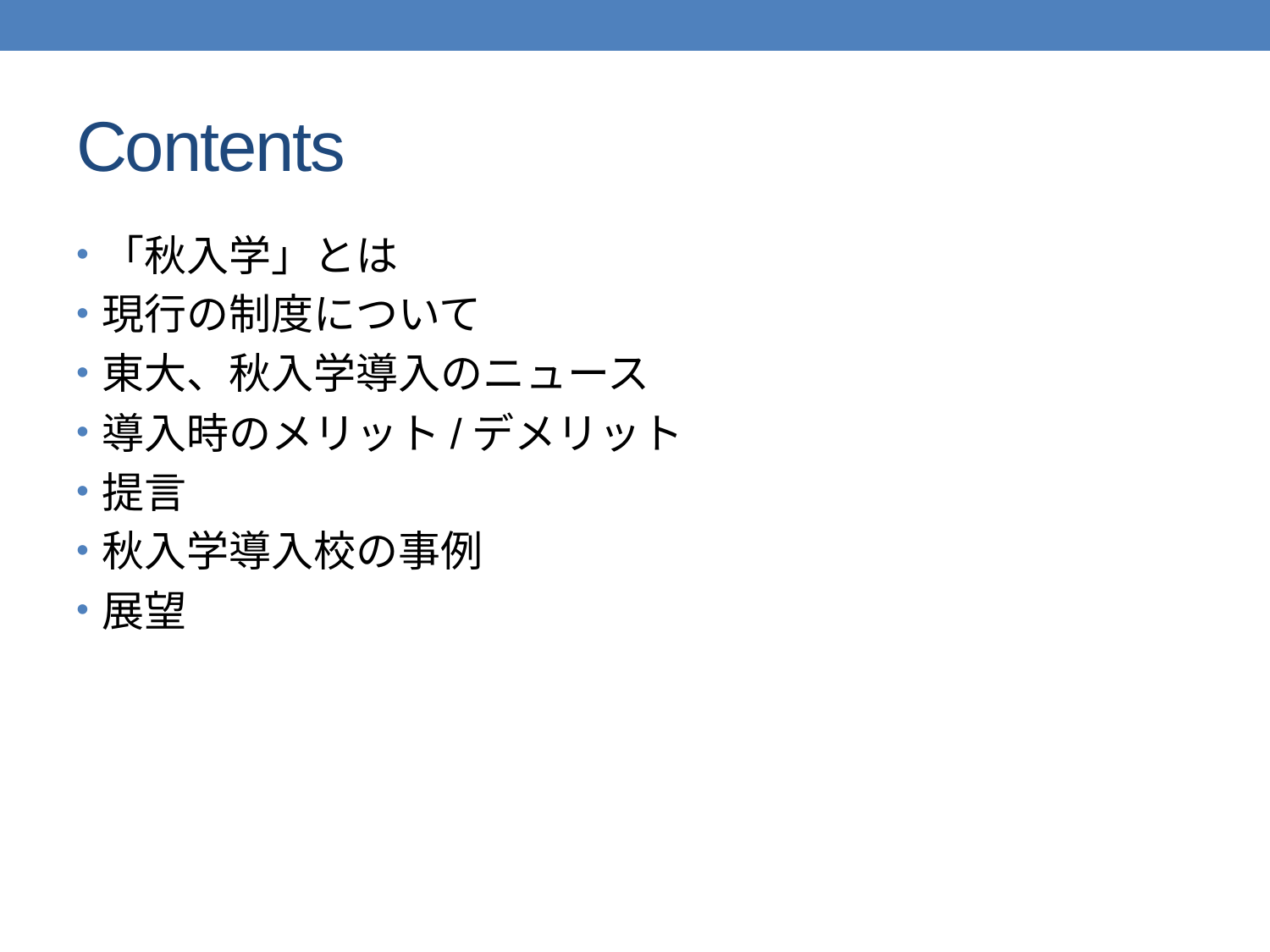

# Contents
「秋入学」とは
現行の制度について
東大、秋入学導入のニュース
導入時のメリット/デメリット
提言
秋入学導入校の事例
展望